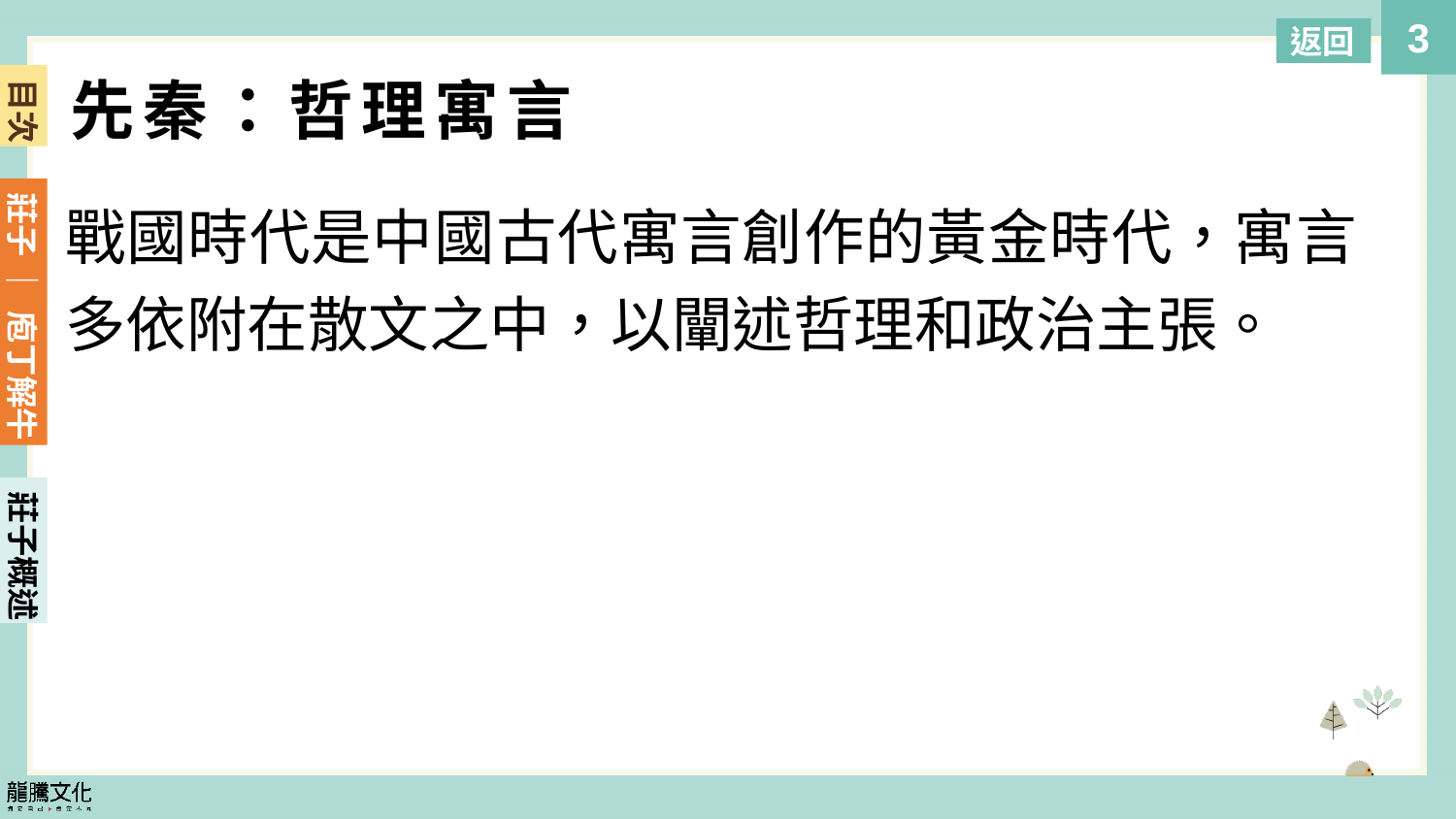

返回
先秦：哲理寓言
戰國時代是中國古代寓言創作的黃金時代，寓言多依附在散文之中，以闡述哲理和政治主張。
莊子概述